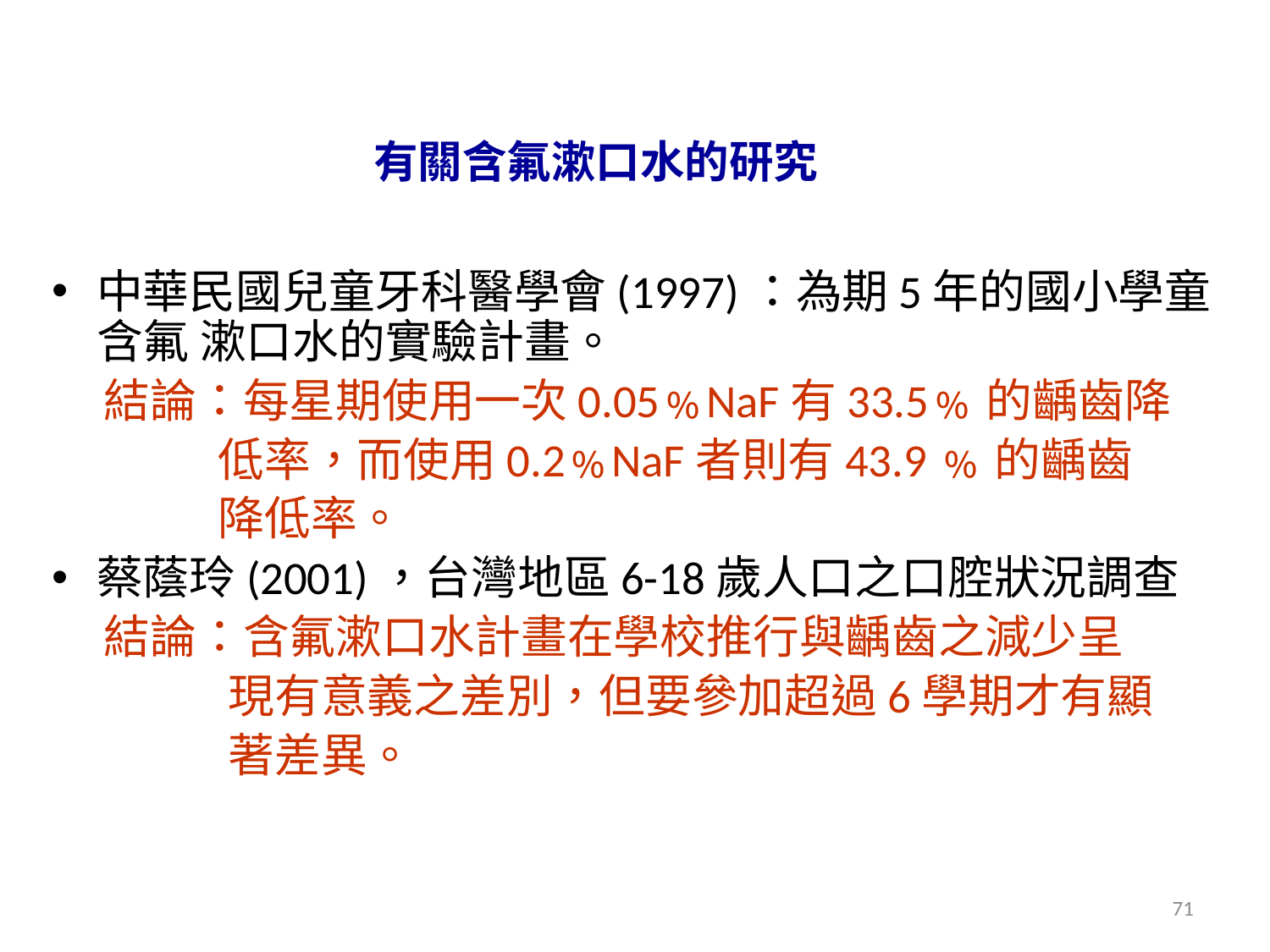

# 有關含氟漱口水的研究
中華民國兒童牙科醫學會(1997)：為期5年的國小學童含氟 漱口水的實驗計畫。
    結論：每星期使用一次0.05﹪NaF有33.5﹪的齲齒降
               低率，而使用0.2﹪NaF者則有43.9 ﹪的齲齒
               降低率。
蔡蔭玲(2001)，台灣地區6-18歲人口之口腔狀況調查
    結論：含氟漱口水計畫在學校推行與齲齒之減少呈
                現有意義之差別，但要參加超過6學期才有顯
                著差異。

71